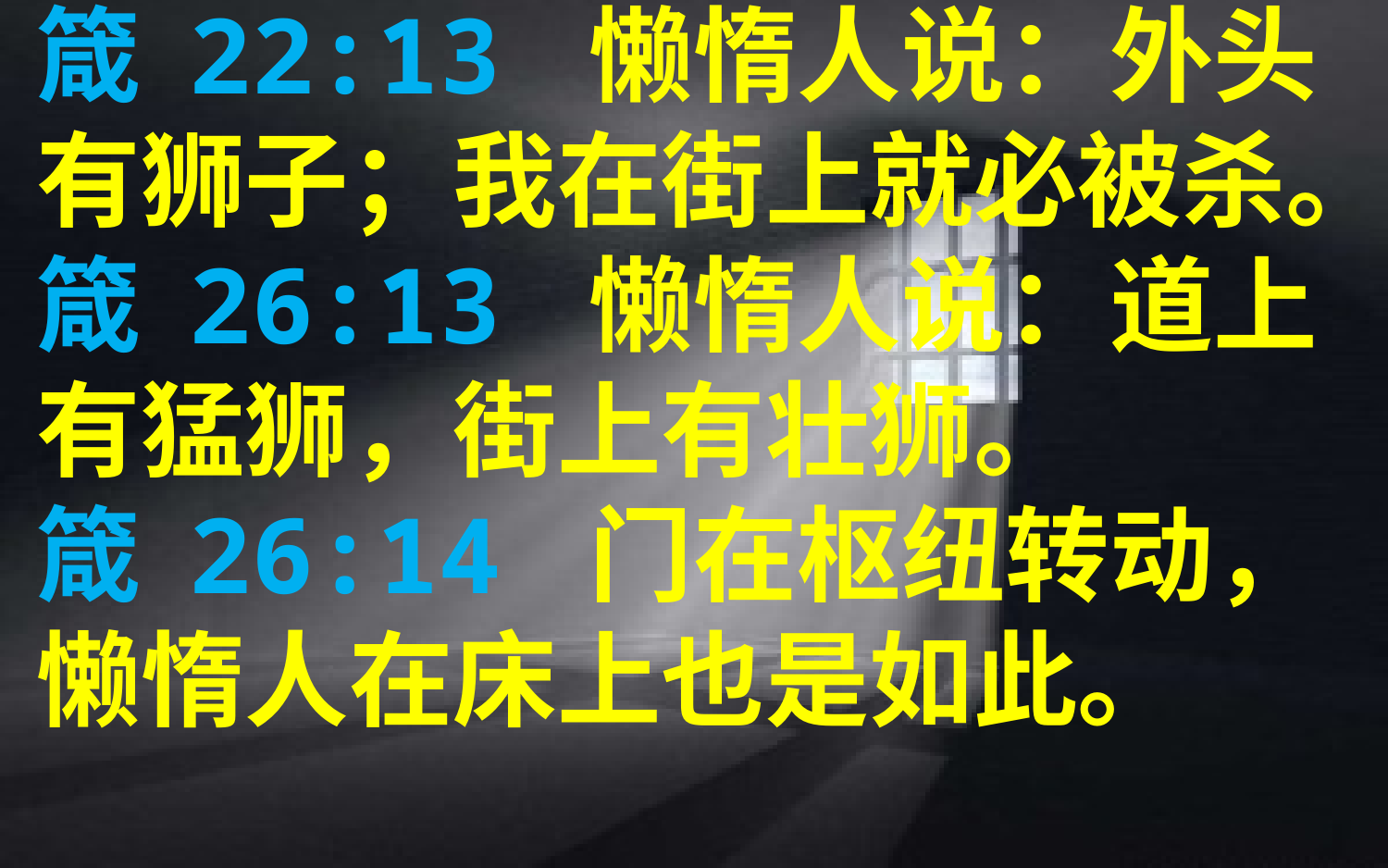

箴 22:13 懒惰人说：外头有狮子；我在街上就必被杀。
箴 26:13 懒惰人说：道上有猛狮，街上有壮狮。
箴 26:14 门在枢纽转动，懒惰人在床上也是如此。